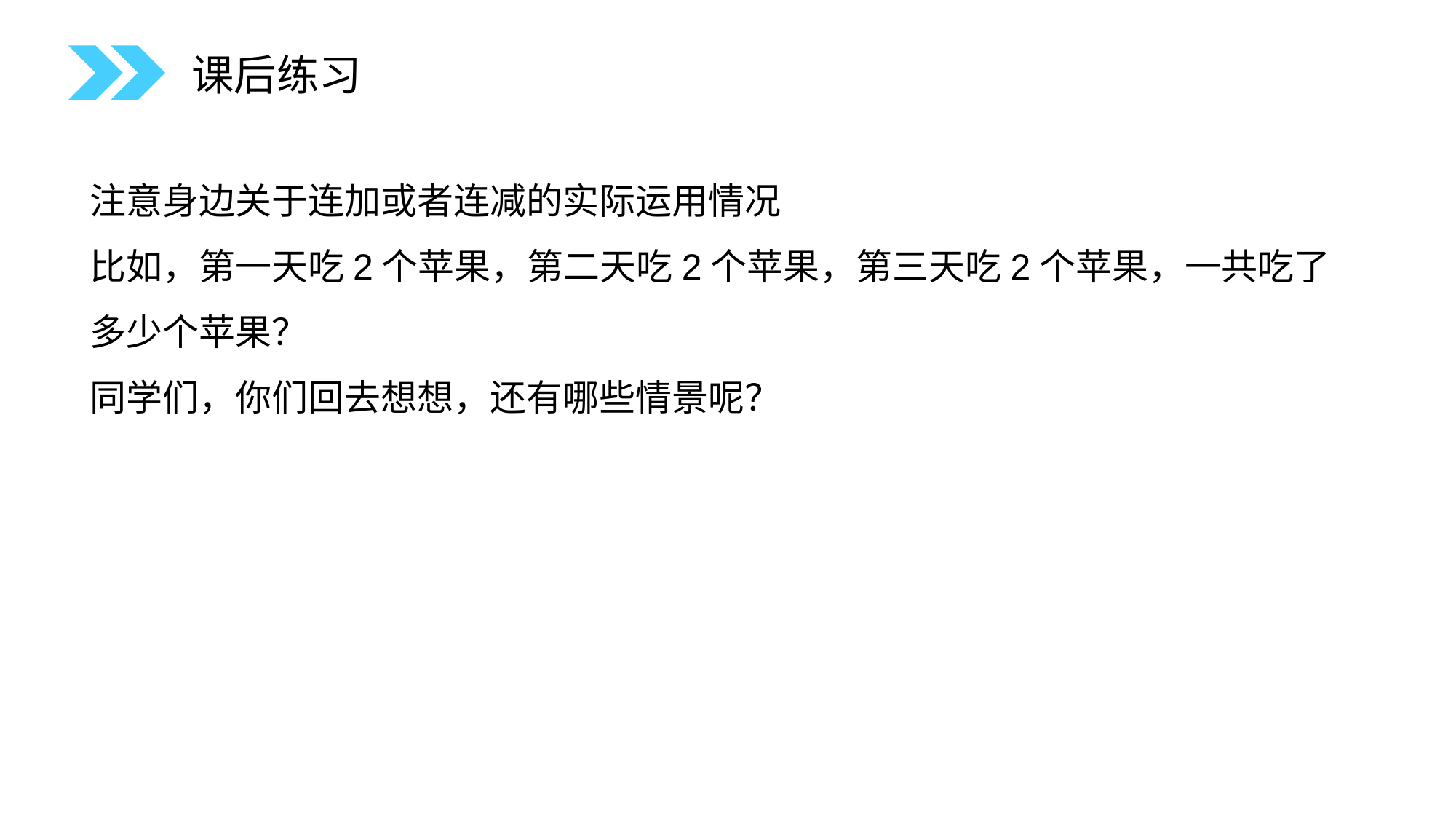

课后练习
注意身边关于连加或者连减的实际运用情况
比如，第一天吃2个苹果，第二天吃2个苹果，第三天吃2个苹果，一共吃了多少个苹果？
同学们，你们回去想想，还有哪些情景呢？